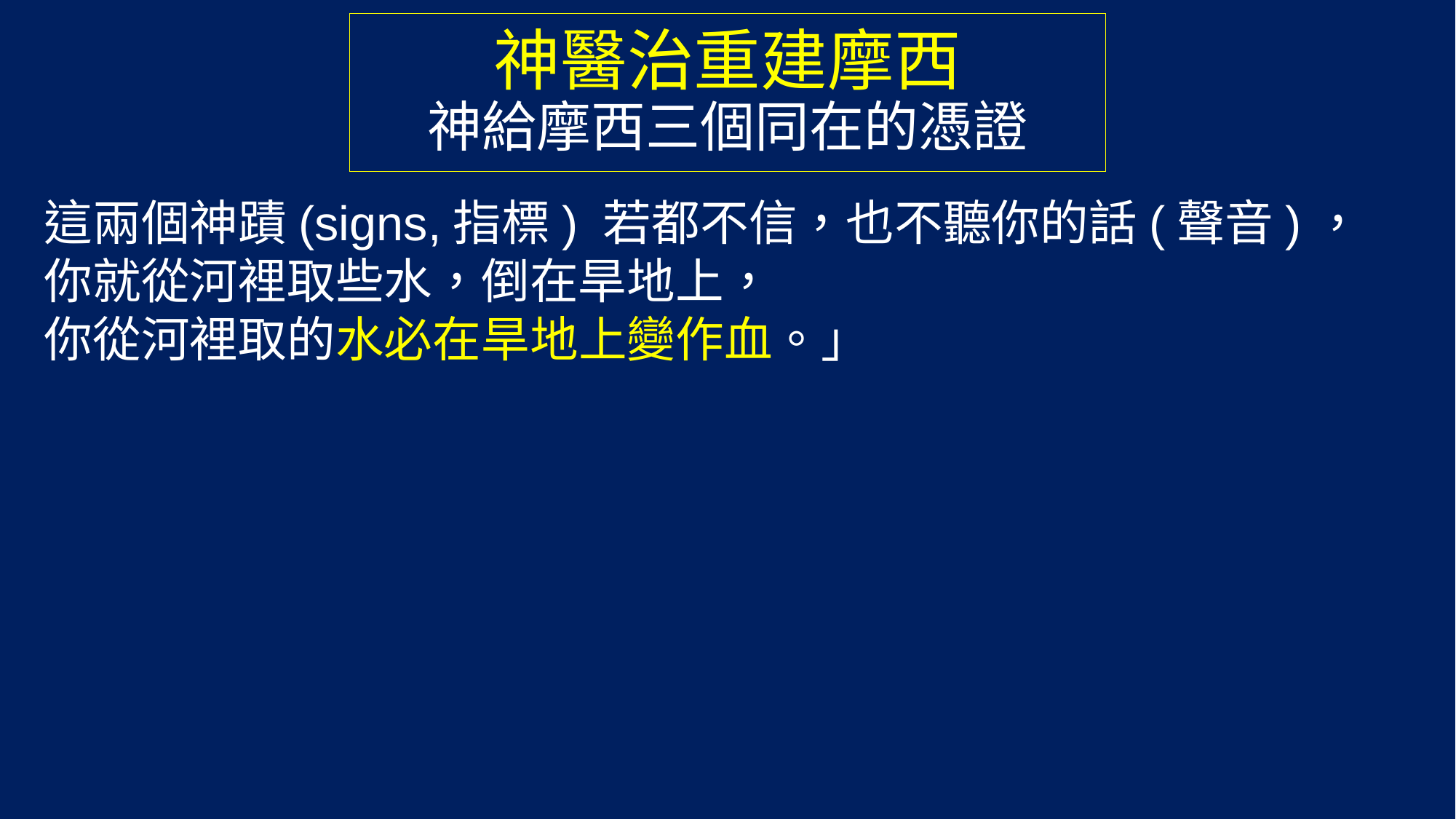

# 神醫治重建摩西 神給摩西三個同在的憑證
這兩個神蹟(signs,指標) 若都不信，也不聽你的話(聲音)，
你就從河裡取些水，倒在旱地上，
你從河裡取的水必在旱地上變作血。」